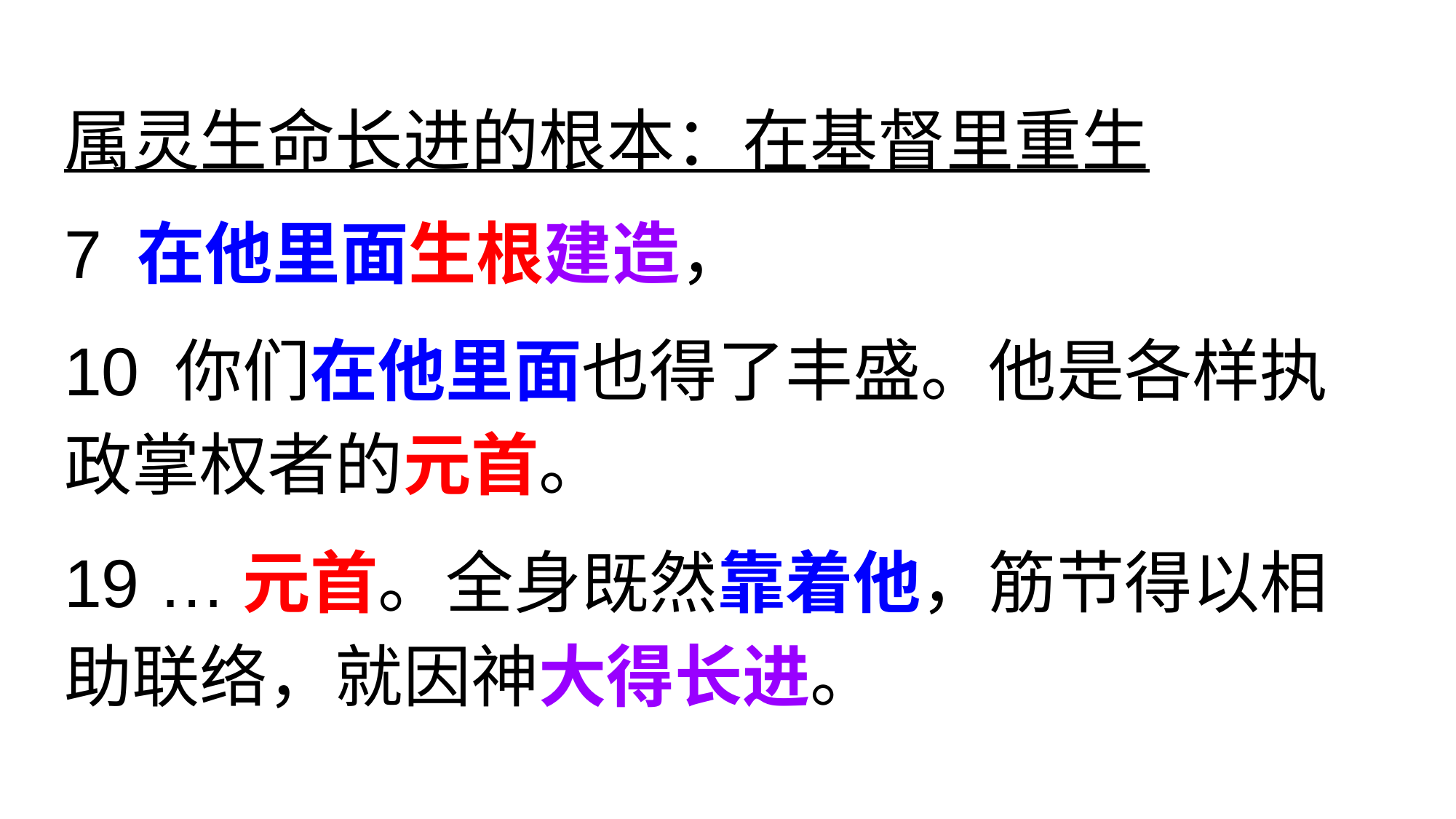

# 属灵生命长进的根本：在基督里重生
7 在他里面生根建造，
10 你们在他里面也得了丰盛。他是各样执政掌权者的元首。
19 …元首。全身既然靠着他，筋节得以相助联络，就因神大得长进。